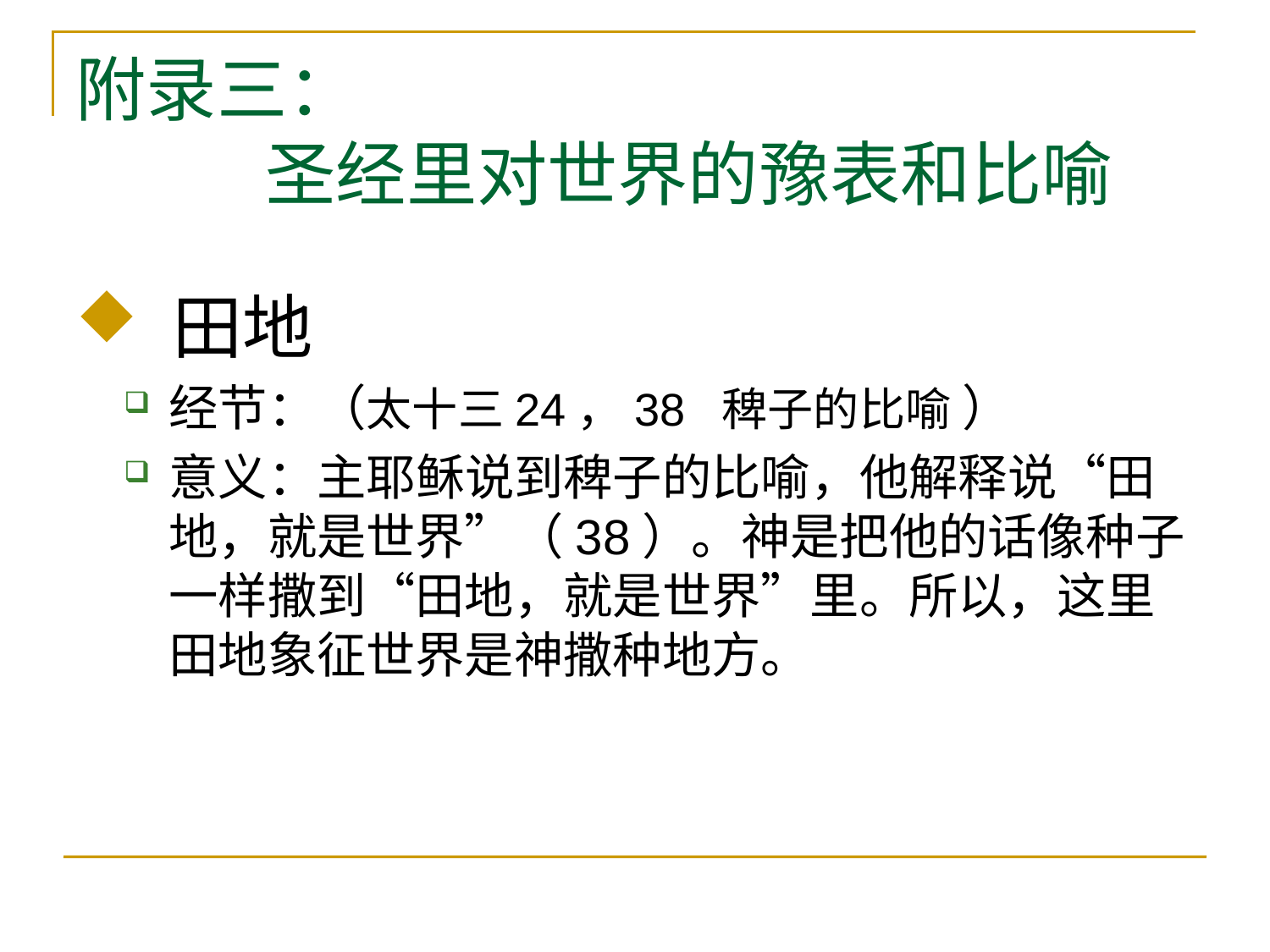

# 附录三： 圣经里对世界的豫表和比喻
 田地
经节：（太十三24，38  稗子的比喻 ）
意义：主耶稣说到稗子的比喻，他解释说“田地，就是世界”（38）。神是把他的话像种子一样撒到“田地，就是世界”里。所以，这里田地象征世界是神撒种地方。